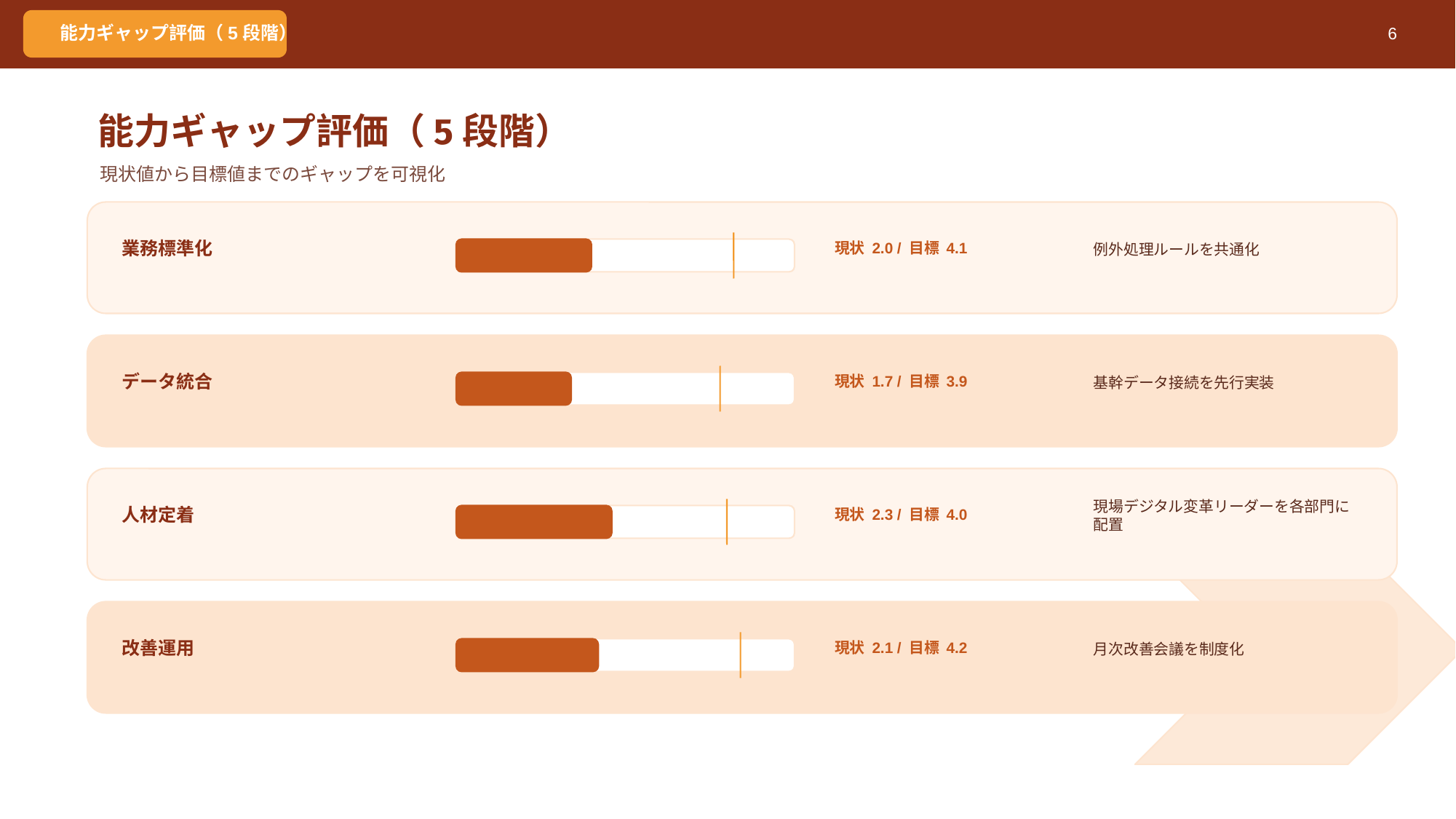

能力ギャップ評価（5段階）
6
能力ギャップ評価（5段階）
現状値から目標値までのギャップを可視化

例外処理ルールを共通化

業務標準化
現状 2.0 / 目標 4.1

基幹データ接続を先行実装

データ統合
現状 1.7 / 目標 3.9

現場デジタル変革リーダーを各部門に配置

人材定着
現状 2.3 / 目標 4.0

月次改善会議を制度化

改善運用
現状 2.1 / 目標 4.2